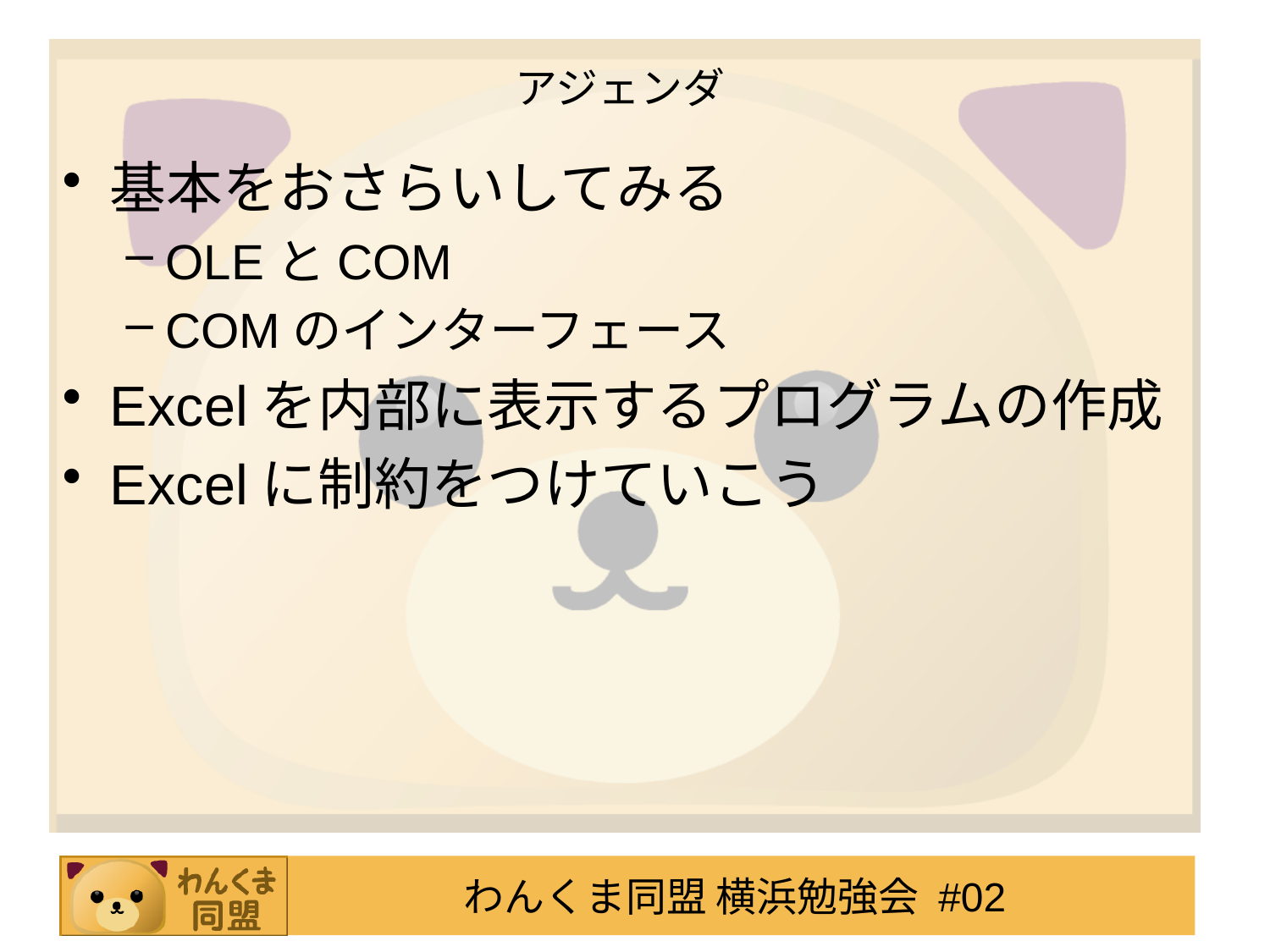

# アジェンダ
基本をおさらいしてみる
OLEとCOM
COMのインターフェース
Excelを内部に表示するプログラムの作成
Excelに制約をつけていこう